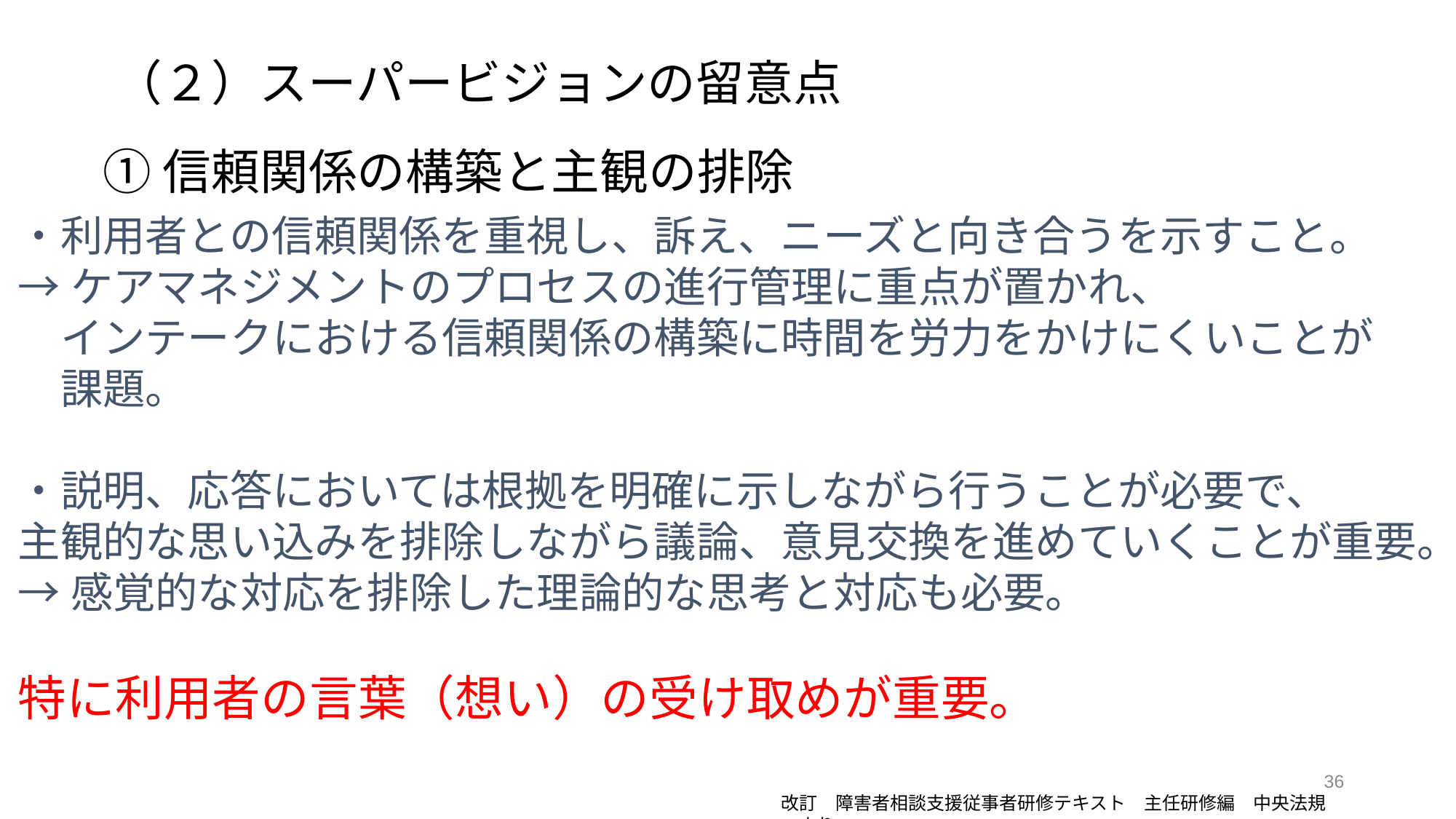

（２）スーパービジョンの留意点
①信頼関係の構築と主観の排除

・利用者との信頼関係を重視し、訴え、ニーズと向き合うを示すこと。
→ケアマネジメントのプロセスの進行管理に重点が置かれ、
　インテークにおける信頼関係の構築に時間を労力をかけにくいことが
　課題。

・説明、応答においては根拠を明確に示しながら行うことが必要で、
主観的な思い込みを排除しながら議論、意見交換を進めていくことが重要。
→感覚的な対応を排除した理論的な思考と対応も必要。

特に利用者の言葉（想い）の受け取めが重要。
36
改訂　障害者相談支援従事者研修テキスト　主任研修編　中央法規　より